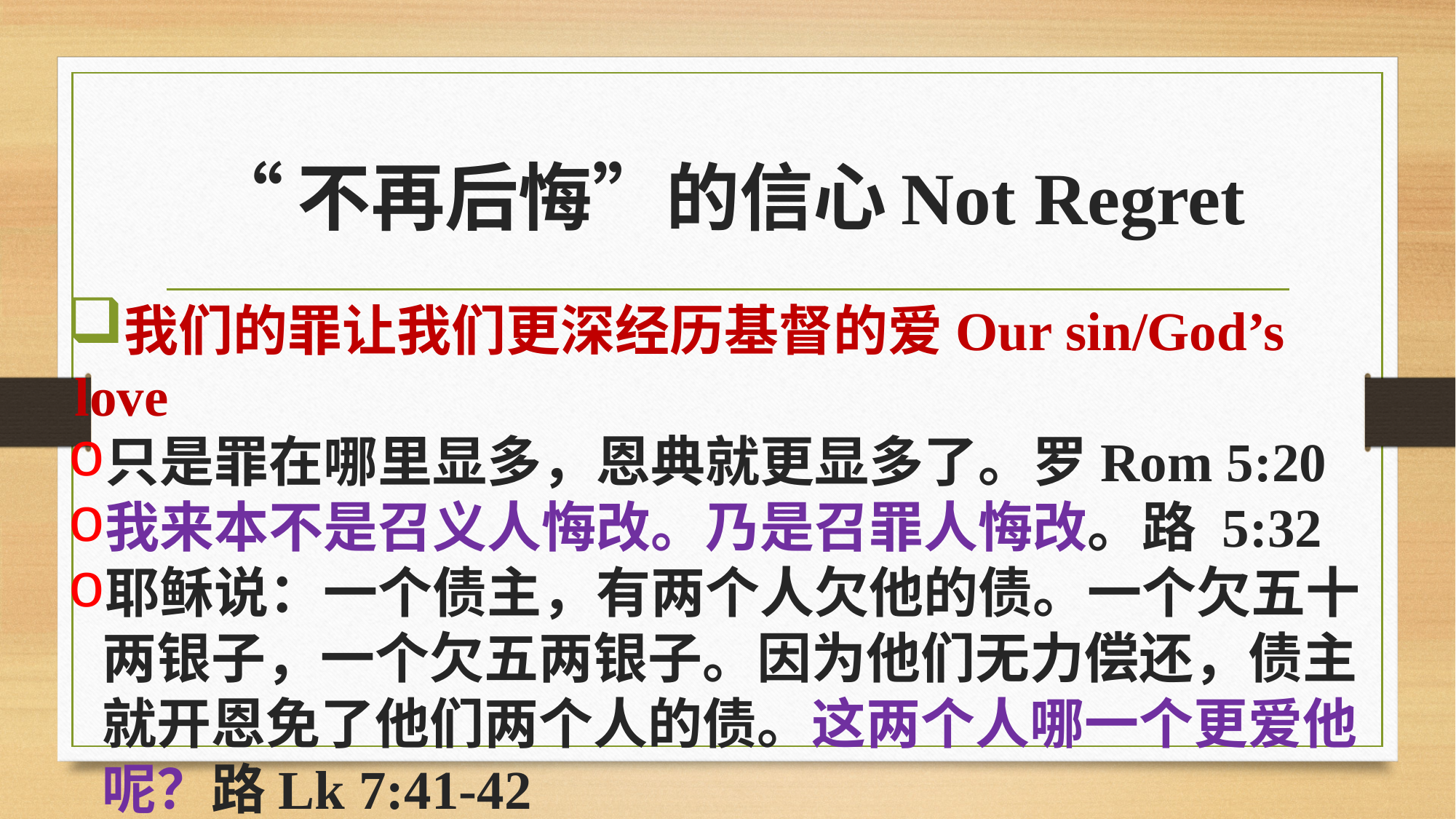

# “不再后悔”的信心Not Regret
我们的罪让我们更深经历基督的爱Our sin/God’s love
只是罪在哪里显多，恩典就更显多了。罗Rom 5:20
我来本不是召义人悔改。乃是召罪人悔改。路 5:32
耶稣说：一个债主，有两个人欠他的债。一个欠五十两银子，一个欠五两银子。因为他们无力偿还，债主就开恩免了他们两个人的债。这两个人哪一个更爱他呢？路Lk 7:41-42